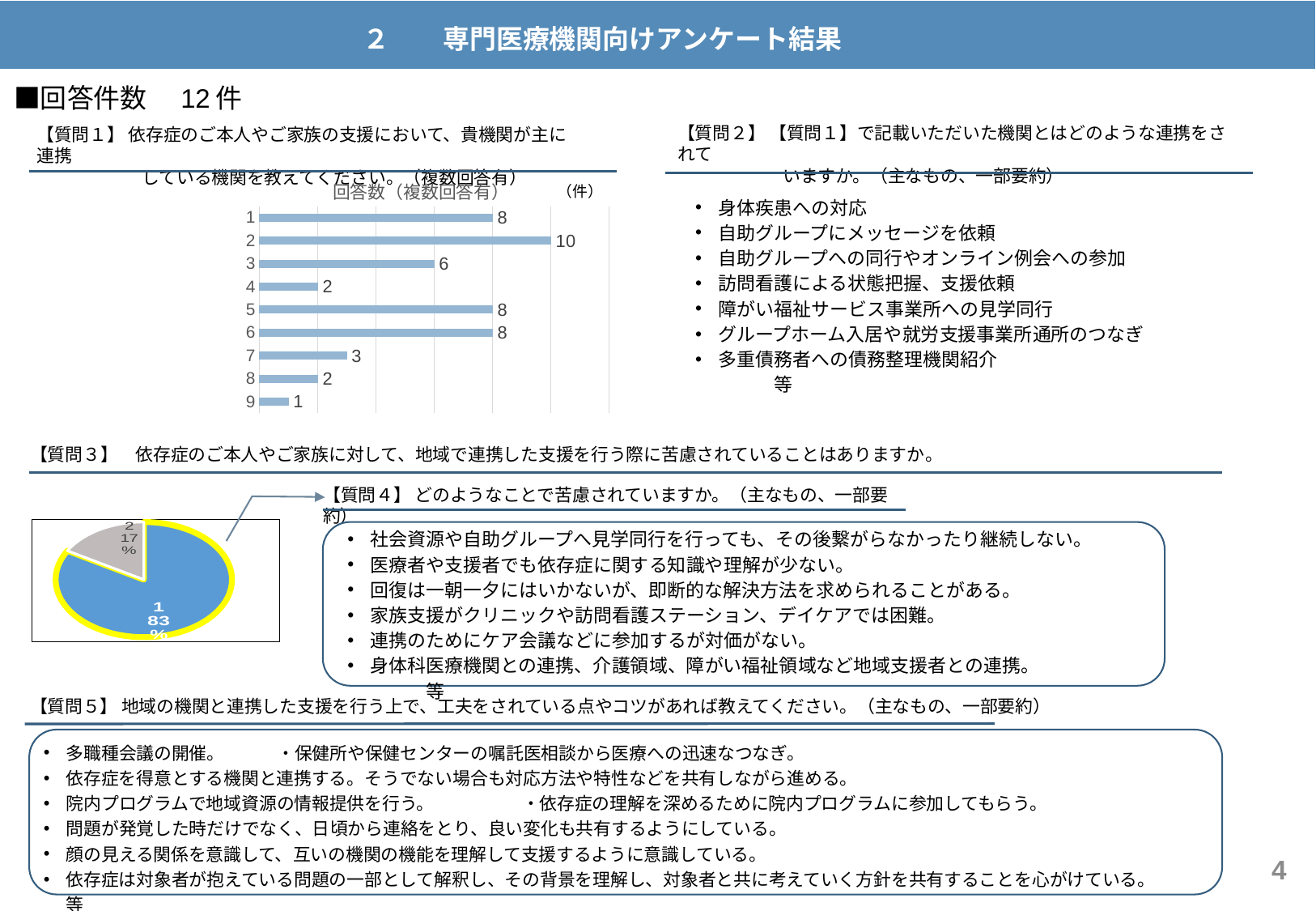

２　　専門医療機関向けアンケート結果

　■回答件数　12件
【質問２】 【質問１】で記載いただいた機関とはどのような連携をされて
　　　　　　いますか。（主なもの、一部要約）
【質問１】 依存症のご本人やご家族の支援において、貴機関が主に連携
　　　　　　している機関を教えてください。（複数回答有）

### Chart: 回答数（複数回答有）

| Category |  |
|---|---|
（件）
身体疾患への対応
自助グループにメッセージを依頼
自助グループへの同行やオンライン例会への参加
訪問看護による状態把握、支援依頼
障がい福祉サービス事業所への見学同行
グループホーム入居や就労支援事業所通所のつなぎ
多重債務者への債務整理機関紹介 　　　　　　　　　　　　　　　等
【質問３】　依存症のご本人やご家族に対して、地域で連携した支援を行う際に苦慮されていることはありますか。
【質問４】 どのようなことで苦慮されていますか。（主なもの、一部要約）

### Chart

| Category |  |
|---|---|
社会資源や自助グループへ見学同行を行っても、その後繋がらなかったり継続しない。
医療者や支援者でも依存症に関する知識や理解が少ない。
回復は一朝一夕にはいかないが、即断的な解決方法を求められることがある。
家族支援がクリニックや訪問看護ステーション、デイケアでは困難。
連携のためにケア会議などに参加するが対価がない。
身体科医療機関との連携、介護領域、障がい福祉領域など地域支援者との連携。　　　　　　　　　等

【質問５】 地域の機関と連携した支援を行う上で、工夫をされている点やコツがあれば教えてください。（主なもの、一部要約）

多職種会議の開催。　　　・保健所や保健センターの嘱託医相談から医療への迅速なつなぎ。
依存症を得意とする機関と連携する。そうでない場合も対応方法や特性などを共有しながら進める。
院内プログラムで地域資源の情報提供を行う。　　　　　・依存症の理解を深めるために院内プログラムに参加してもらう。
問題が発覚した時だけでなく、日頃から連絡をとり、良い変化も共有するようにしている。
顔の見える関係を意識して、互いの機関の機能を理解して支援するように意識している。
依存症は対象者が抱えている問題の一部として解釈し、その背景を理解し、対象者と共に考えていく方針を共有することを心がけている。            等
4